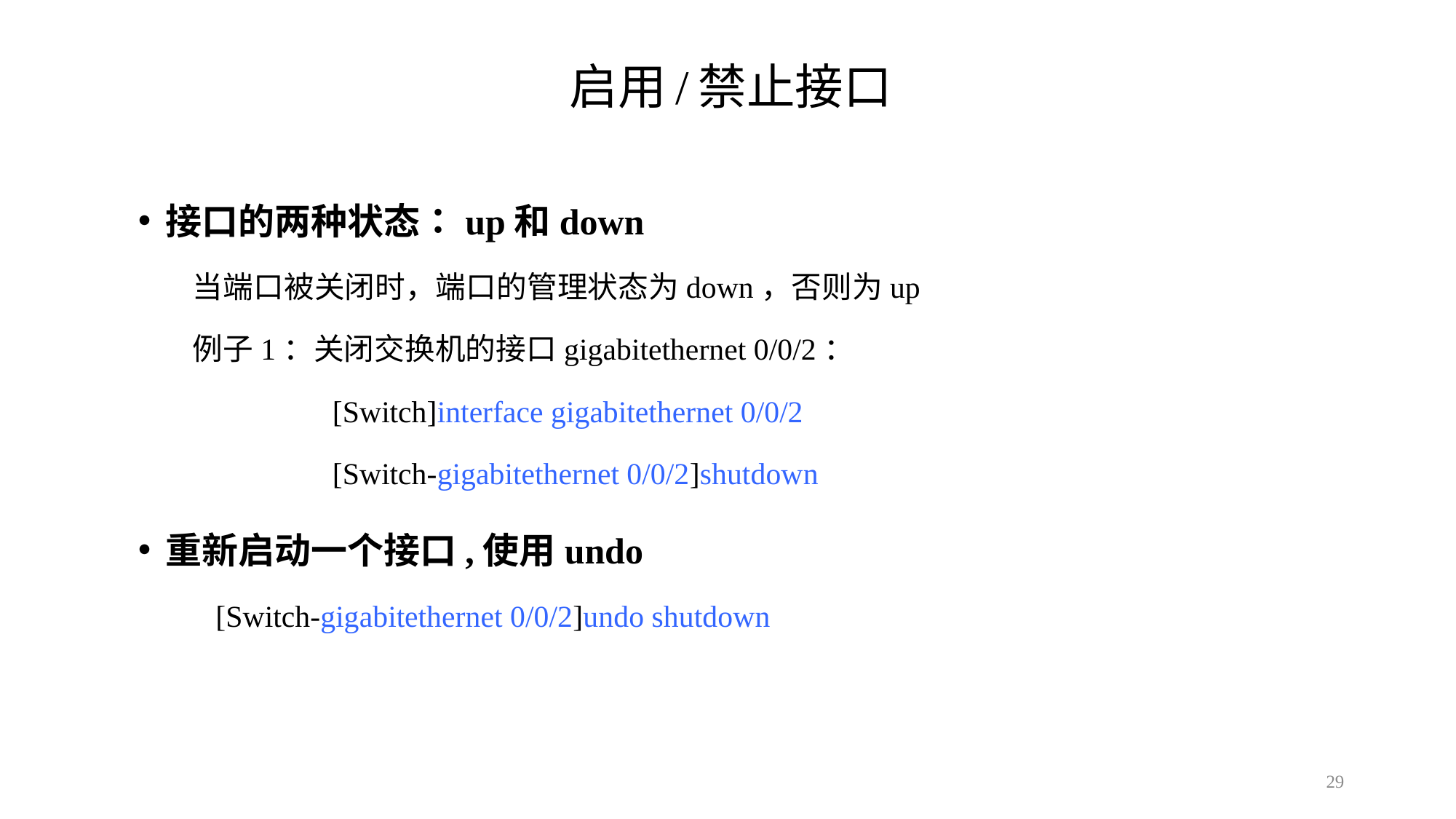

# 启用/禁止接口
接口的两种状态：up和down
当端口被关闭时，端口的管理状态为down，否则为up
例子1：关闭交换机的接口gigabitethernet 0/0/2：
    [Switch]interface gigabitethernet 0/0/2
    [Switch-gigabitethernet 0/0/2]shutdown
重新启动一个接口,使用undo
   [Switch-gigabitethernet 0/0/2]undo shutdown
29